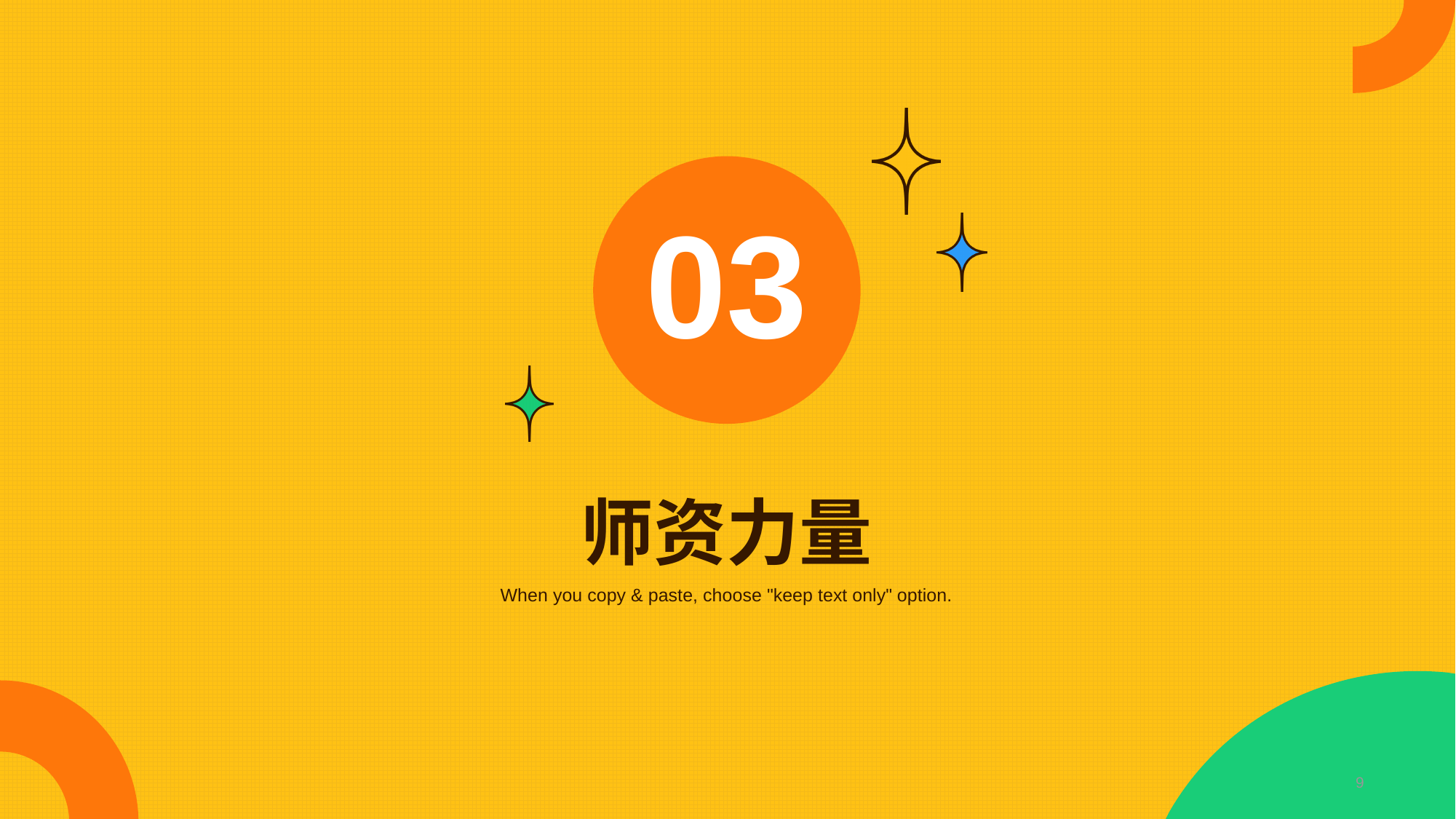

03
# 师资力量
When you copy & paste, choose "keep text only" option.
9